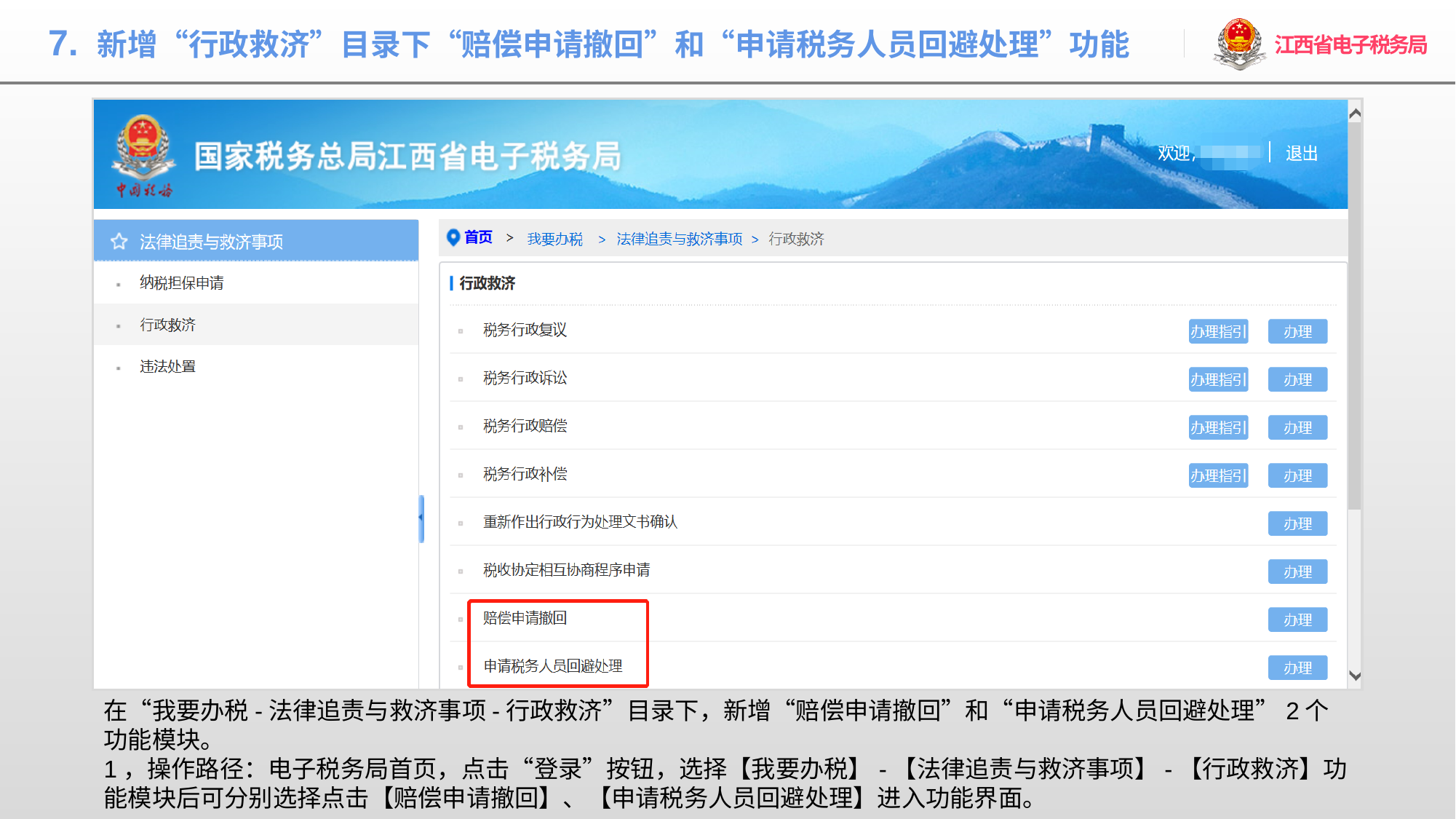

7. 新增“行政救济”目录下“赔偿申请撤回”和“申请税务人员回避处理”功能

在“我要办税-法律追责与救济事项-行政救济”目录下，新增“赔偿申请撤回”和“申请税务人员回避处理”2个功能模块。
1，操作路径：电子税务局首页，点击“登录”按钮，选择【我要办税】-【法律追责与救济事项】-【行政救济】功能模块后可分别选择点击【赔偿申请撤回】、【申请税务人员回避处理】进入功能界面。